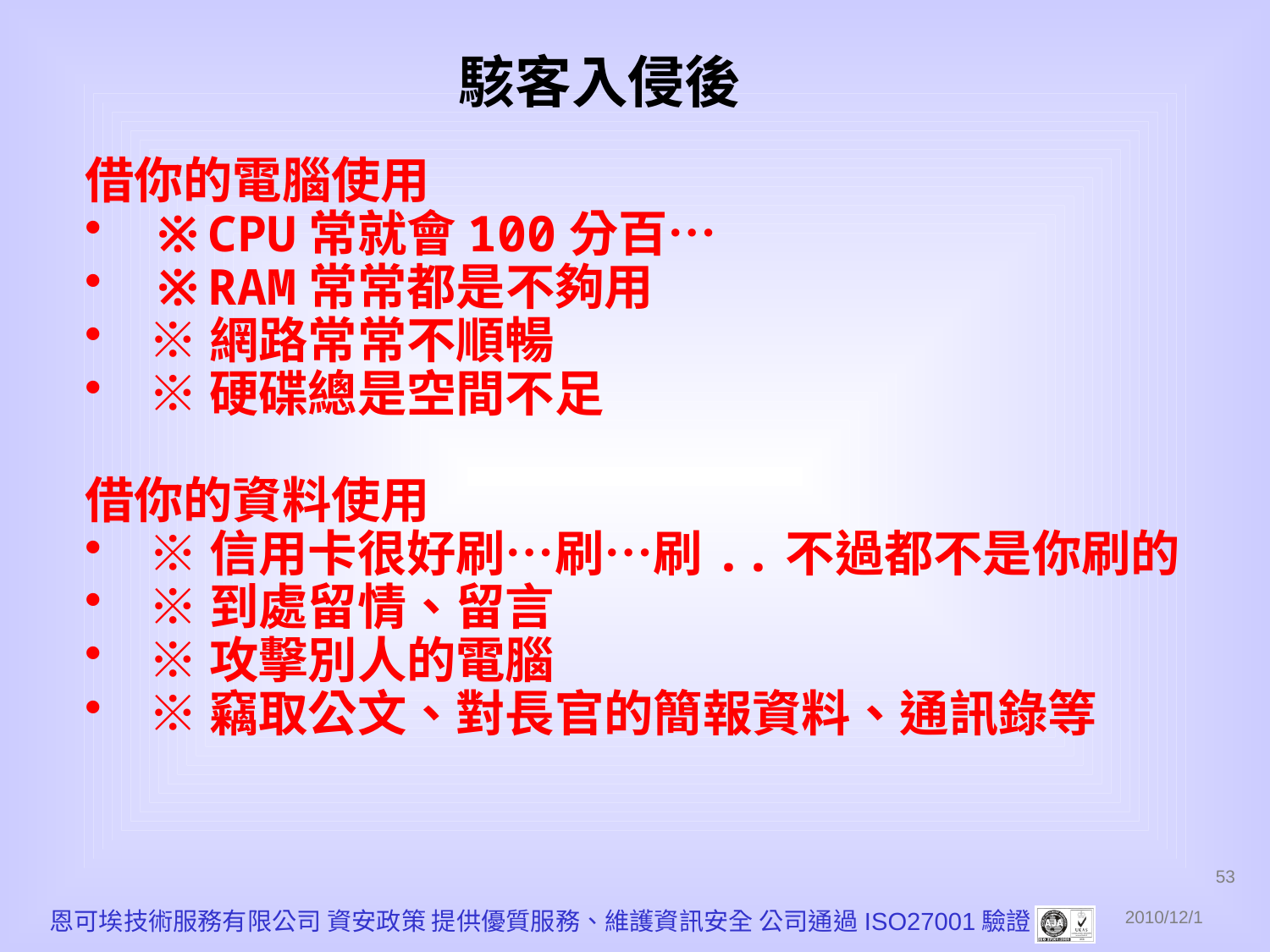

# 駭客入侵後
借你的電腦使用
※CPU常就會100分百…
※RAM常常都是不夠用
※網路常常不順暢
※硬碟總是空間不足

借你的資料使用
※信用卡很好刷…刷…刷..不過都不是你刷的
※到處留情、留言
※攻擊別人的電腦
※竊取公文、對長官的簡報資料、通訊錄等
53
恩可埃技術服務有限公司 資安政策 提供優質服務、維護資訊安全 公司通過ISO27001驗證
2010/12/1